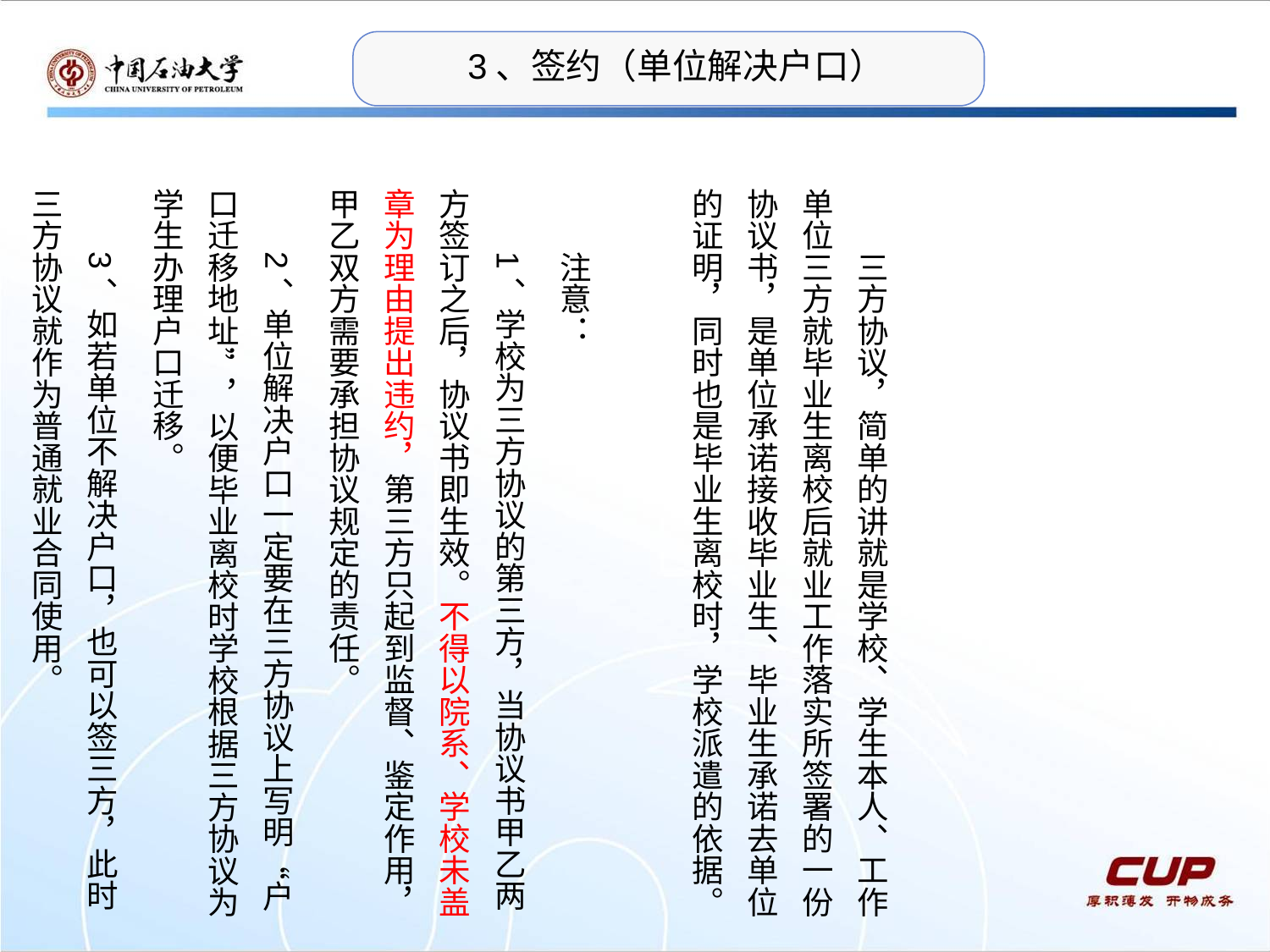

3、签约（单位解决户口）
三方协议，简单的讲就是学校、学生本人、工作单位三方就毕业生离校后就业工作落实所签署的一份协议书，是单位承诺接收毕业生、毕业生承诺去单位的证明，同时也是毕业生离校时，学校派遣的依据。

注意：
1、学校为三方协议的第三方，当协议书甲乙两方签订之后，协议书即生效。不得以院系、学校未盖章为理由提出违约，第三方只起到监督、鉴定作用，甲乙双方需要承担协议规定的责任。
2、单位解决户口一定要在三方协议上写明“户口迁移地址”，以便毕业离校时学校根据三方协议为学生办理户口迁移。
3、如若单位不解决户口，也可以签三方，此时三方协议就作为普通就业合同使用。